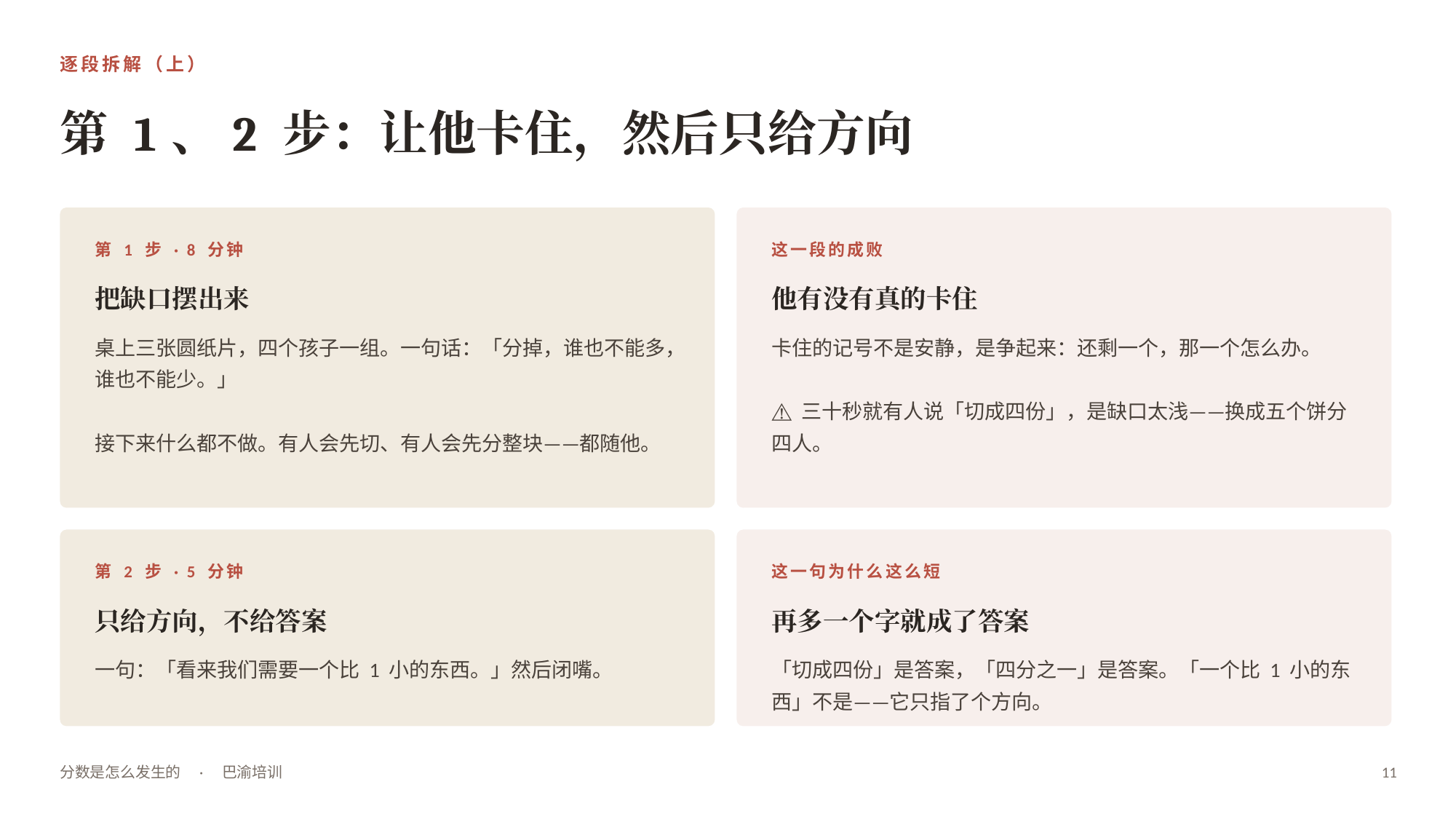

逐段拆解（上）
第 1、2 步：让他卡住，然后只给方向

第 1 步 · 8 分钟
这一段的成败
把缺口摆出来
他有没有真的卡住
桌上三张圆纸片，四个孩子一组。一句话：「分掉，谁也不能多，谁也不能少。」

接下来什么都不做。有人会先切、有人会先分整块——都随他。
卡住的记号不是安静，是争起来：还剩一个，那一个怎么办。

⚠ 三十秒就有人说「切成四份」，是缺口太浅——换成五个饼分四人。

第 2 步 · 5 分钟
这一句为什么这么短
只给方向，不给答案
再多一个字就成了答案
一句：「看来我们需要一个比 1 小的东西。」然后闭嘴。
「切成四份」是答案，「四分之一」是答案。「一个比 1 小的东西」不是——它只指了个方向。
分数是怎么发生的　·　巴渝培训
11